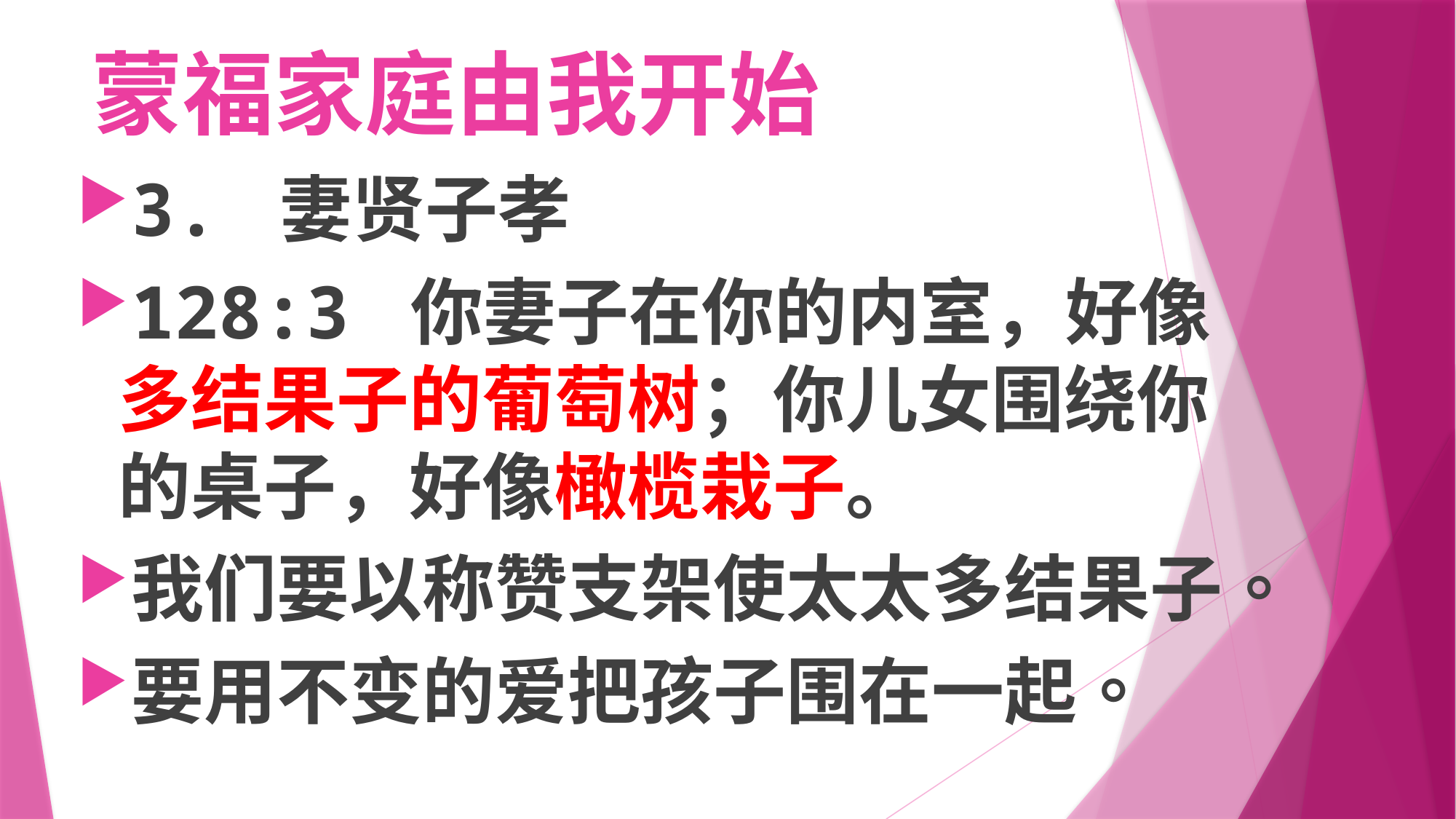

# 蒙福家庭由我开始
3. 妻贤子孝
128:3 你妻子在你的内室，好像多结果子的葡萄树；你儿女围绕你的桌子，好像橄榄栽子。
我们要以称赞支架使太太多结果子。
要用不变的爱把孩子围在一起。